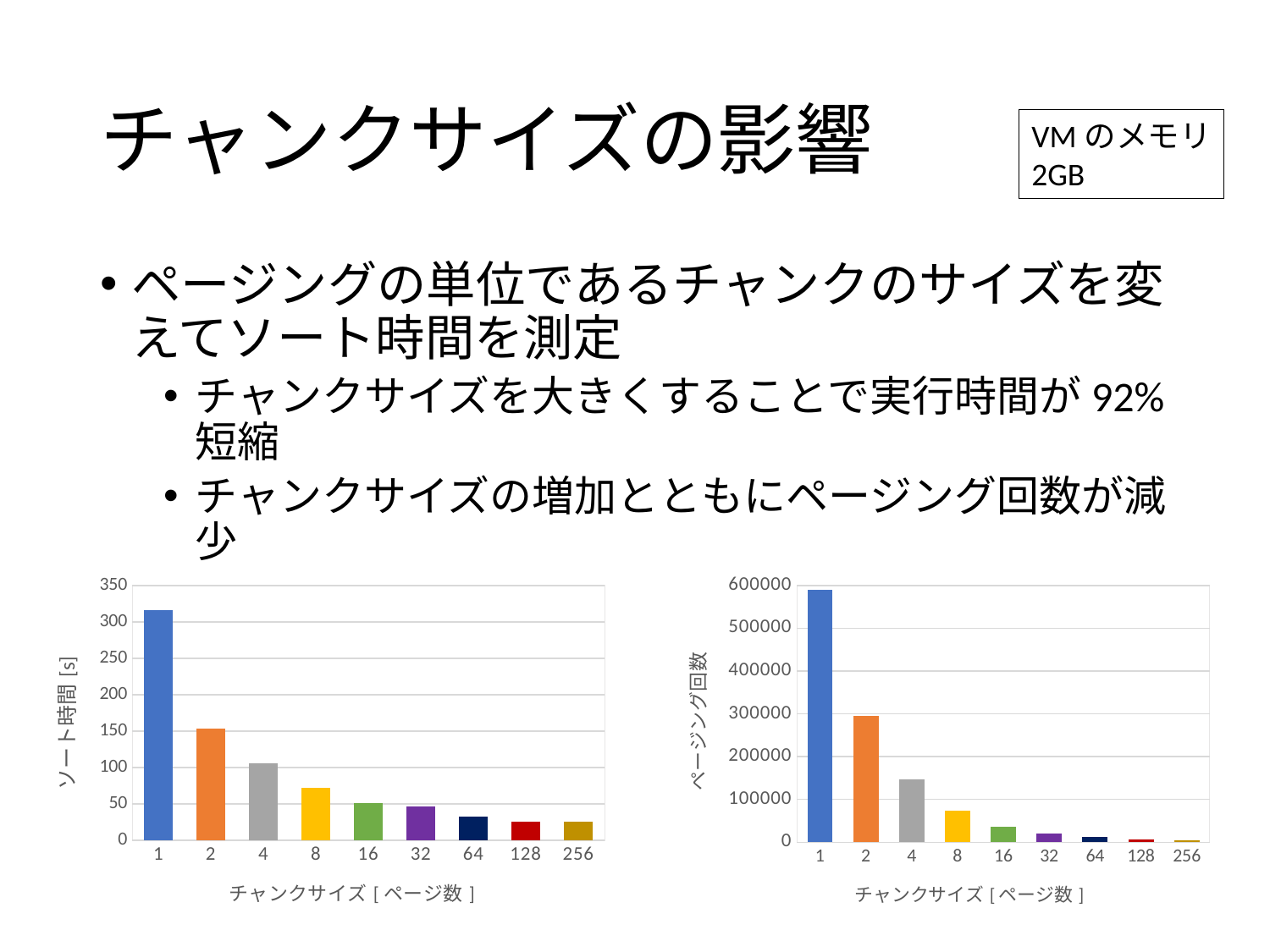

# チャンクサイズの影響
VMのメモリ
2GB
ページングの単位であるチャンクのサイズを変えてソート時間を測定
チャンクサイズを大きくすることで実行時間が92%短縮
チャンクサイズの増加とともにページング回数が減少

### Chart

| Category |  |
|---|---|
| 1 | 589379.0 |
| 2 | 294297.0 |
| 4 | 146974.0 |
| 8 | 73709.0 |
| 16 | 36427.0 |
| 32 | 20260.0 |
| 64 | 11579.0 |
| 128 | 7338.66666666667 |
| 256 | 4127.857142857143 |

### Chart

| Category |  |
|---|---|
| 1 | 316.0 |
| 2 | 153.0 |
| 4 | 106.0 |
| 8 | 72.0 |
| 16 | 51.0 |
| 32 | 46.2 |
| 64 | 32.7 |
| 128 | 25.73333333333327 |
| 256 | 25.95 |
24